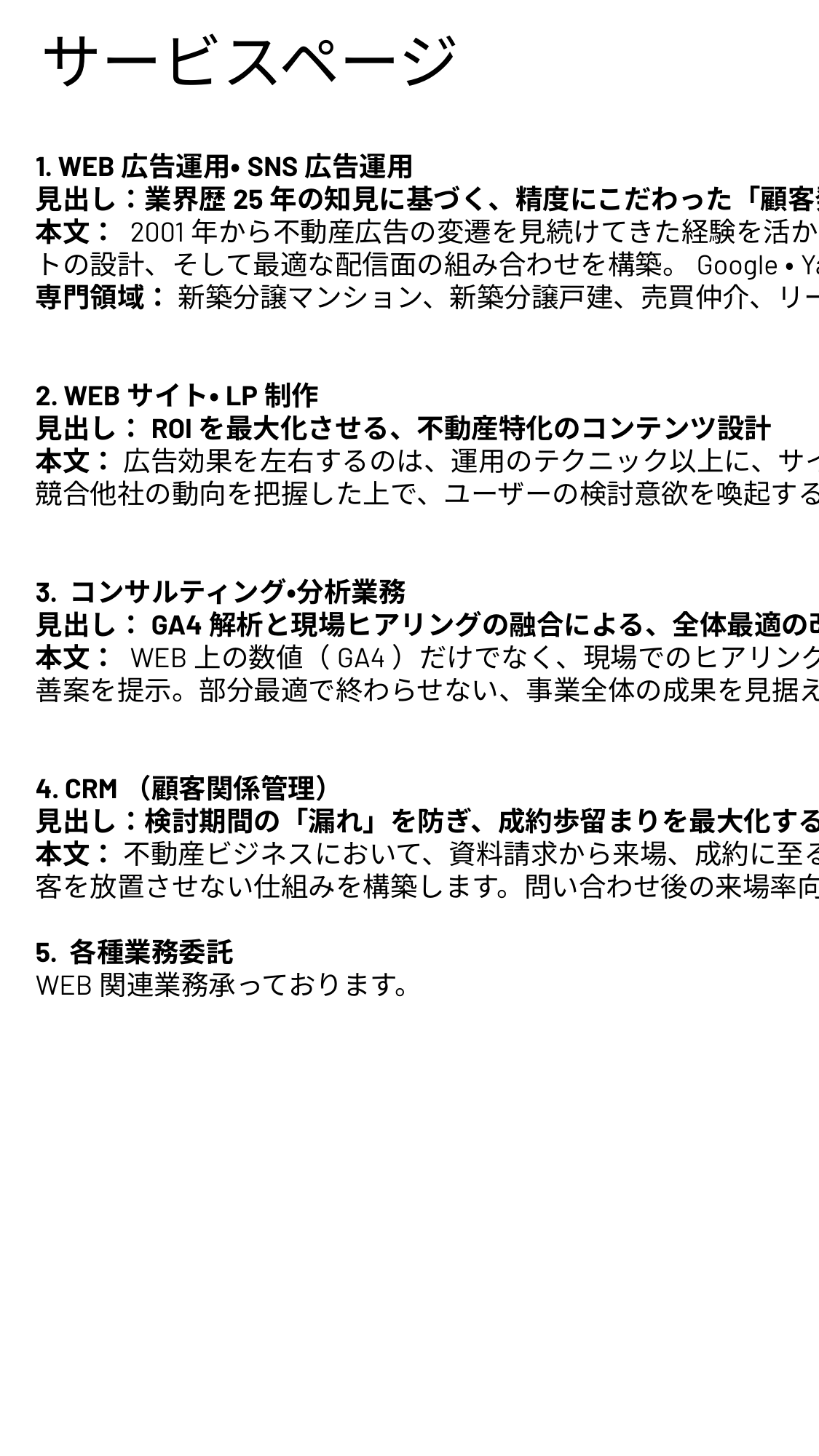

サービスページ
1. WEB広告運用・SNS広告運用
見出し：業界歴25年の知見に基づく、精度にこだわった「顧客発掘」
本文： 2001年から不動産広告の変遷を見続けてきた経験を活かし、単なる配信作業ではない「戦略的な顧客発掘」を行います。実務を熟知しているからこそ可能な、成約に近いターゲットの選定、エリア・セグメントの設計、そして最適な配信面の組み合わせを構築。Google・Yahoo・Meta（Facebook/Instagram）を主軸に、他社の成功・失敗事例を踏まえた高精度なPDCAで、確実な成果へと繋げます。
専門領域： 新築分譲マンション、新築分譲戸建、売買仲介、リースバック

2. WEBサイト・LP制作
見出し：ROIを最大化させる、不動産特化のコンテンツ設計
本文： 広告効果を左右するのは、運用のテクニック以上に、サイト内での「情報の見せ方」と「未公開情報の戦略的な露出時期」にあります。物件サイトからポータル、住まいの総合サイトまであらゆる形態に精通。競合他社の動向を把握した上で、ユーザーの検討意欲を喚起する「最強の受け皿」を構築し、投資対効果（ROI）を極限まで高めます。

3. コンサルティング・分析業務
見出し：GA4解析と現場ヒアリングの融合による、全体最適の改善提案
本文： WEB上の数値（GA4）だけでなく、現場でのヒアリング結果を掛け合わせることで、データだけでは見えない課題を浮き彫りにします。広告、サイト内動線、媒体効果を多角的に分析し、全体を俯瞰した改善案を提示。部分最適で終わらせない、事業全体の成果を見据えたPDCAサイクルを定着させます。

4. CRM（顧客関係管理）
見出し：検討期間の「漏れ」を防ぎ、成約歩留まりを最大化するリレーション設計
本文： 不動産ビジネスにおいて、資料請求から来場、成約に至るまでの「検討期間の長さ」は最大の課題です。お客様の状況に合わせて最適なMA（マーケティングオートメーション）ツールを選定・設計し、見込み客を放置させない仕組みを構築します。問い合わせ後の来場率向上、さらには契約歩留まりの改善までを視野に入れ、25年のキャリアで培った「顧客を動かすシナリオ」を貴社の営業戦略に実装します。

5. 各種業務委託
WEB関連業務承っております。